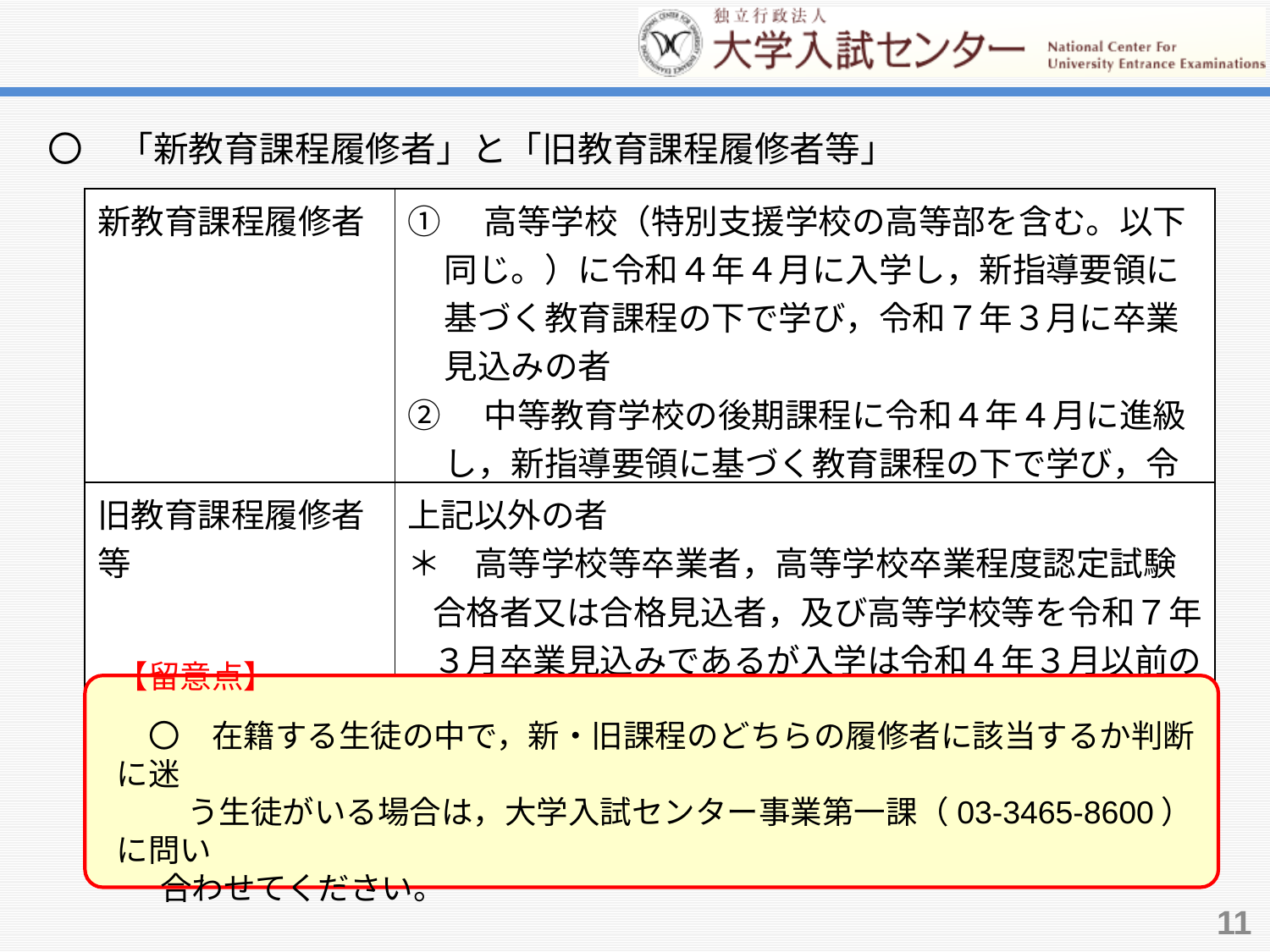

〇　「新教育課程履修者」と「旧教育課程履修者等」
| 新教育課程履修者 | ①　高等学校（特別支援学校の高等部を含む。以下同じ。）に令和４年４月に入学し，新指導要領に基づく教育課程の下で学び，令和７年３月に卒業見込みの者 ②　中等教育学校の後期課程に令和４年４月に進級し，新指導要領に基づく教育課程の下で学び，令和７年３月卒業見込みの者 |
| --- | --- |
| 旧教育課程履修者 等 | 上記以外の者 ＊　高等学校等卒業者，高等学校卒業程度認定試験合格者又は合格見込者，及び高等学校等を令和７年３月卒業見込みであるが入学は令和４年３月以前の者など |

【留意点】
　〇　在籍する生徒の中で，新・旧課程のどちらの履修者に該当するか判断に迷
　　 う生徒がいる場合は，大学入試センター事業第一課（03-3465-8600）に問い
     合わせてください。
11